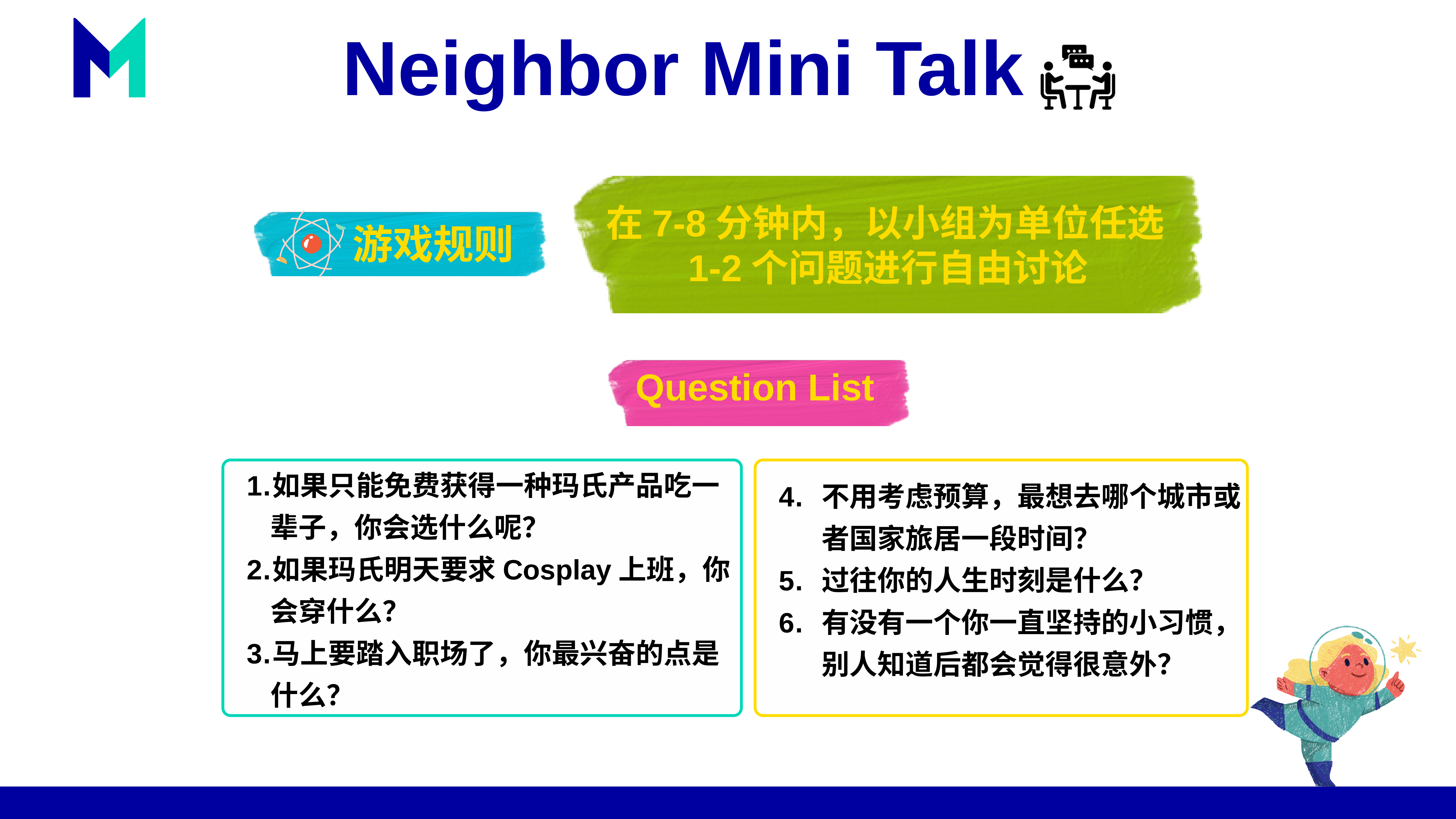

Neighbor Mini Talk

在7-8分钟内，以小组为单位任选1-2个问题进行自由讨论

游戏规则

Question List

不用考虑预算，最想去哪个城市或者国家旅居一段时间？
过往你的人生时刻是什么？
有没有一个你一直坚持的小习惯，别人知道后都会觉得很意外？

如果只能免费获得一种玛氏产品吃一辈子，你会选什么呢？
如果玛氏明天要求Cosplay上班，你会穿什么？
马上要踏入职场了，你最兴奋的点是什么？